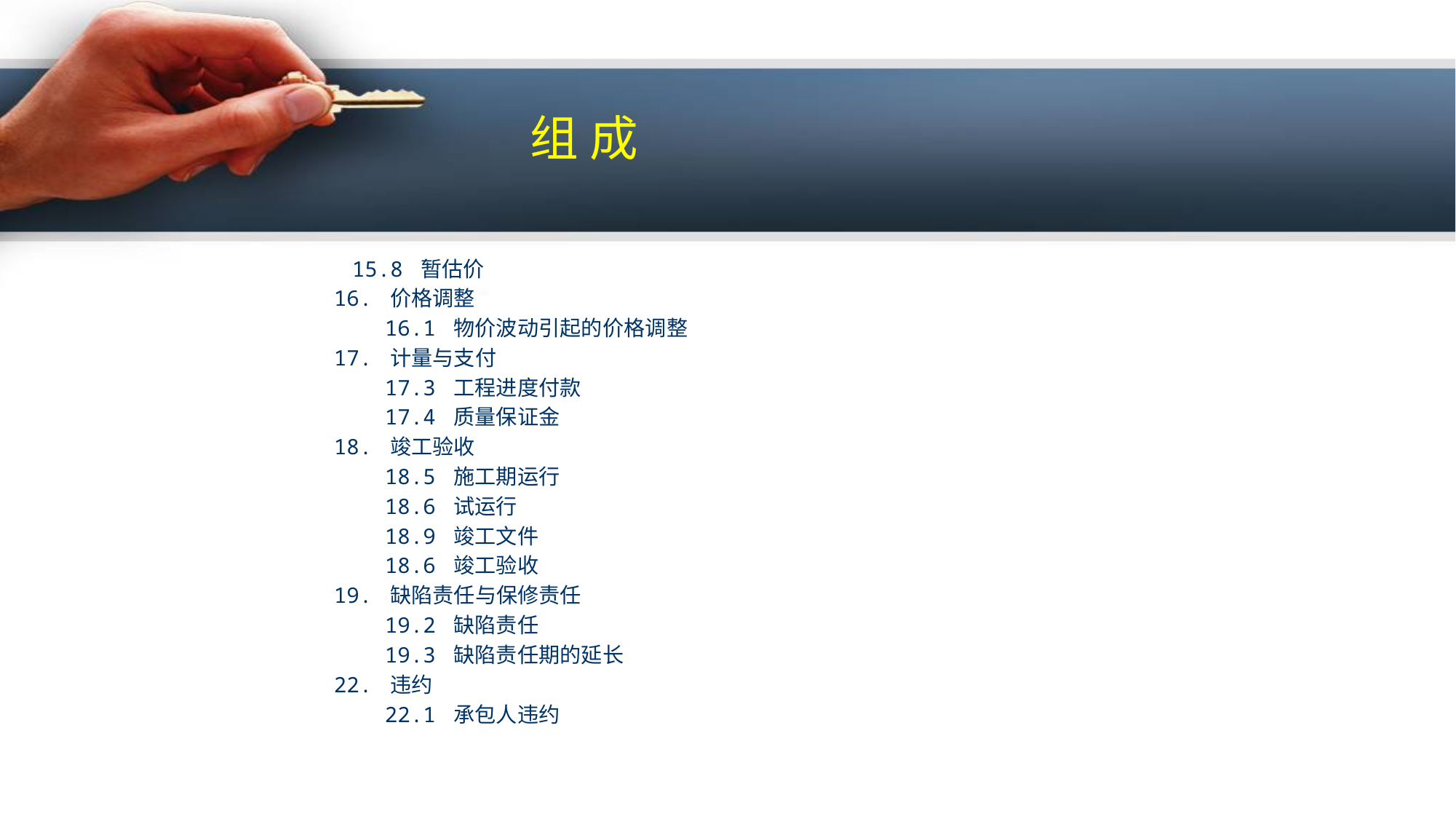

组 成

   15.8 暂估价
16. 价格调整
    16.1 物价波动引起的价格调整
17. 计量与支付
    17.3 工程进度付款
    17.4 质量保证金
18. 竣工验收
    18.5 施工期运行
    18.6 试运行
    18.9 竣工文件
    18.6 竣工验收
19. 缺陷责任与保修责任
    19.2 缺陷责任
    19.3 缺陷责任期的延长
22. 违约
    22.1 承包人违约